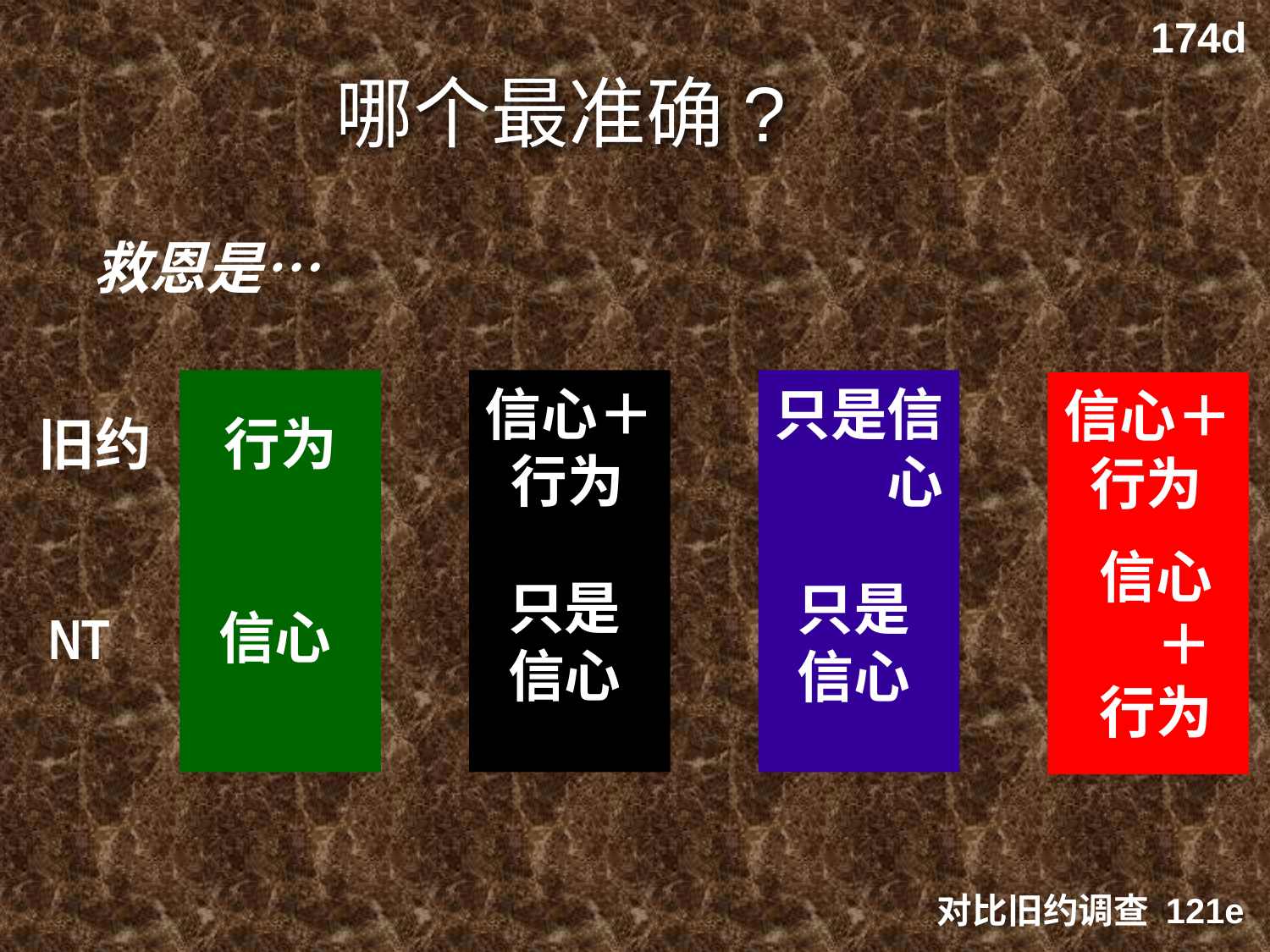

174d
# 哪个最准确?
救恩是…

行为
信心

信心＋
 行为
只是信心

只是信心
只是信心

信心＋
 行为
信心＋
 行为
旧约

NT
对比旧约调查 121e